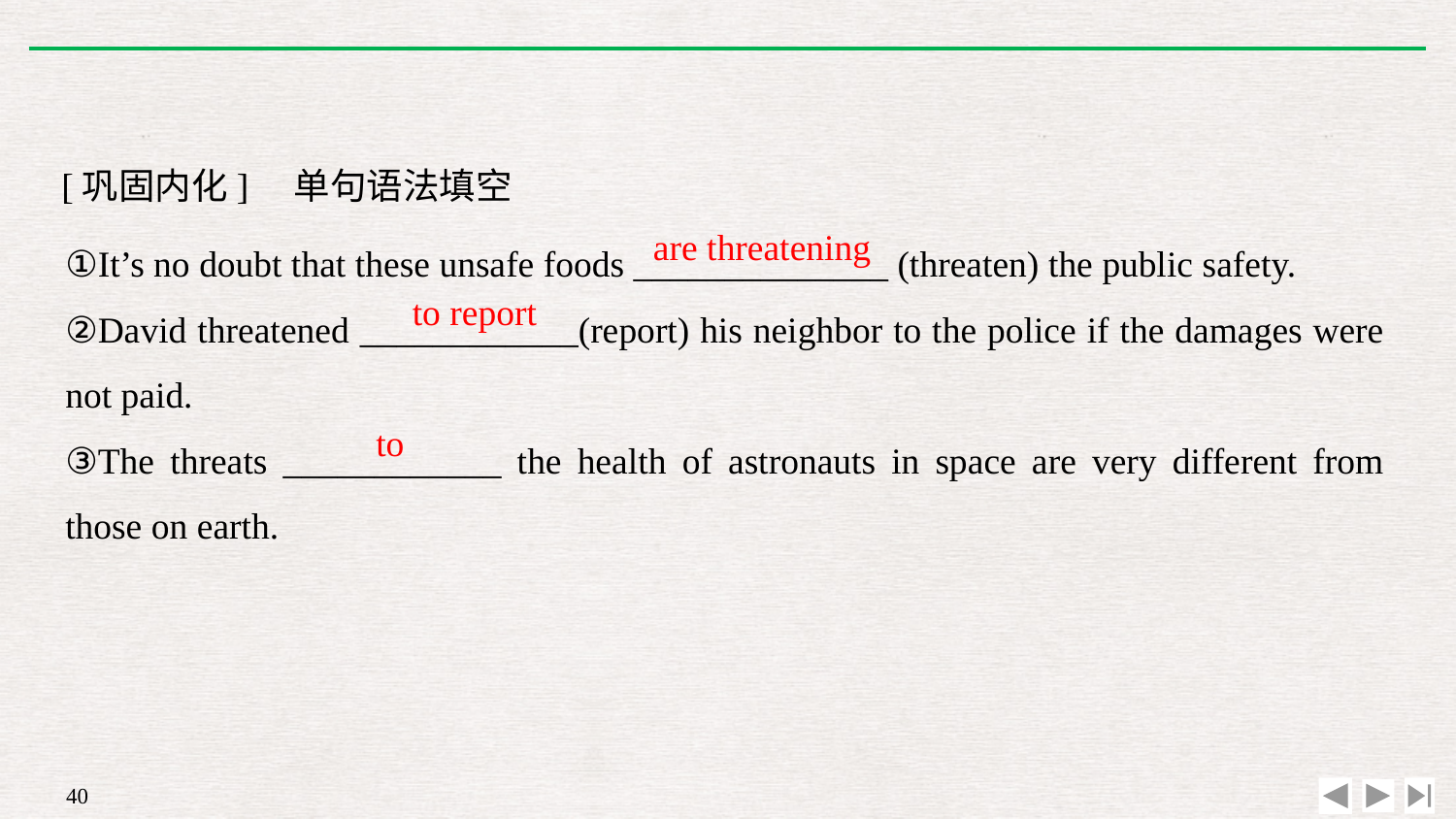

[巩固内化]　单句语法填空
①It’s no doubt that these unsafe foods ______________ (threaten) the public safety.
②David threatened ____________(report) his neighbor to the police if the damages were not paid.
③The threats ____________ the health of astronauts in space are very different from those on earth.
are threatening
to report
to